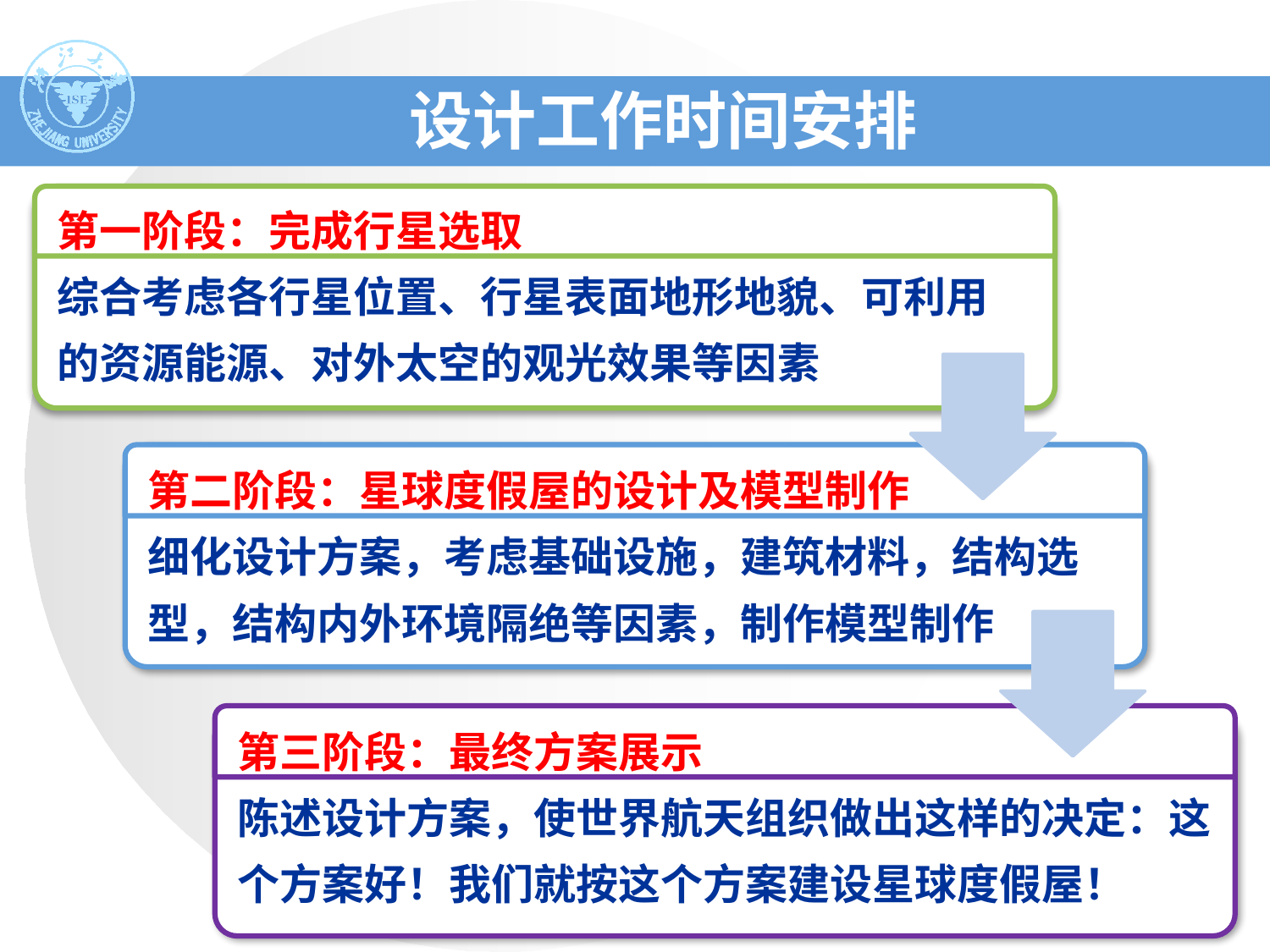

# 设计工作时间安排
第一阶段：完成行星选取
综合考虑各行星位置、行星表面地形地貌、可利用的资源能源、对外太空的观光效果等因素

第二阶段：星球度假屋的设计及模型制作
细化设计方案，考虑基础设施，建筑材料，结构选型，结构内外环境隔绝等因素，制作模型制作

第三阶段：最终方案展示
陈述设计方案，使世界航天组织做出这样的决定：这个方案好！我们就按这个方案建设星球度假屋！